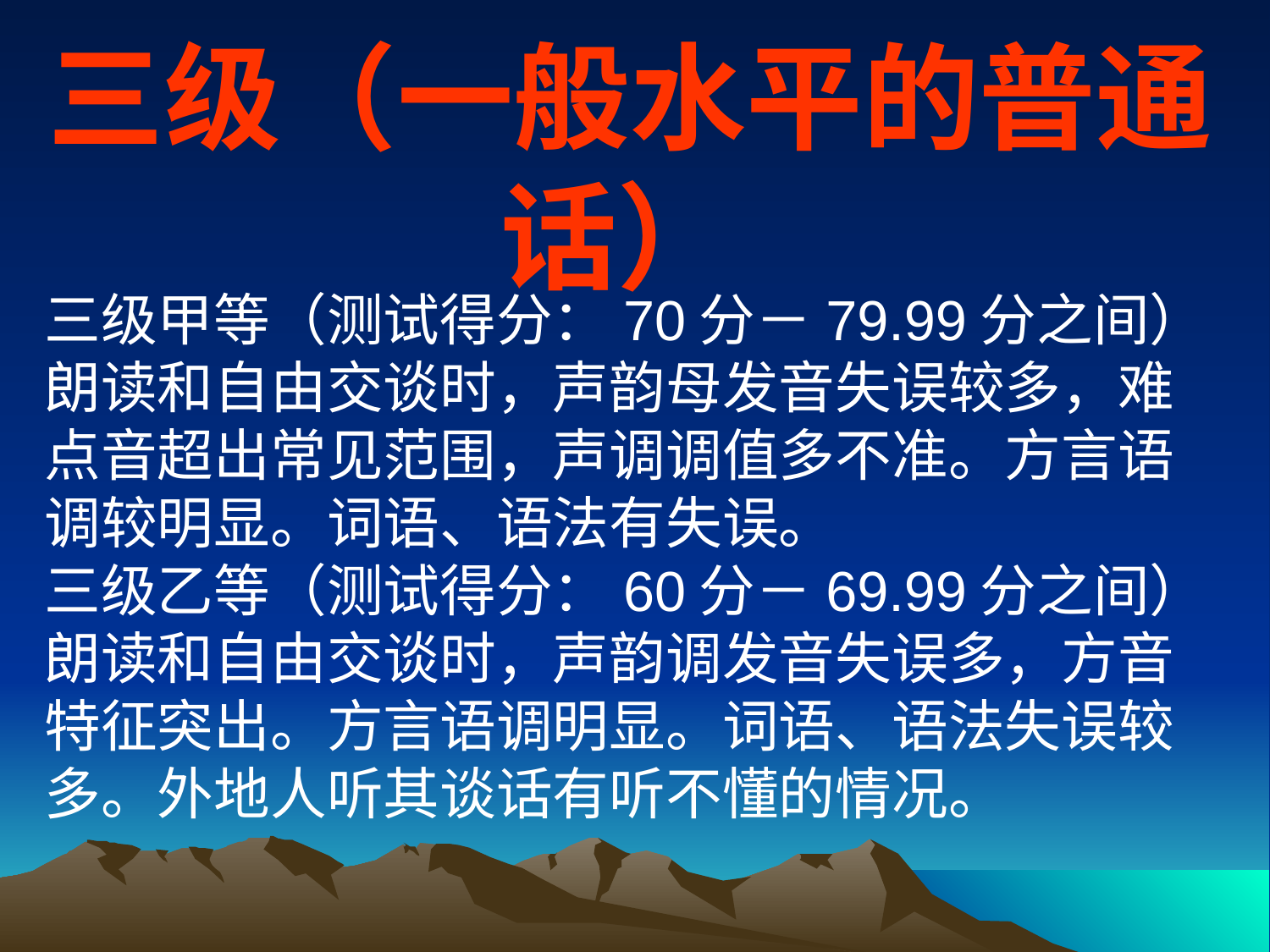

三级（一般水平的普通话）
三级甲等（测试得分：70分－79.99分之间） 朗读和自由交谈时，声韵母发音失误较多，难点音超出常见范围，声调调值多不准。方言语调较明显。词语、语法有失误。
三级乙等（测试得分：60分－69.99分之间） 朗读和自由交谈时，声韵调发音失误多，方音特征突出。方言语调明显。词语、语法失误较多。外地人听其谈话有听不懂的情况。